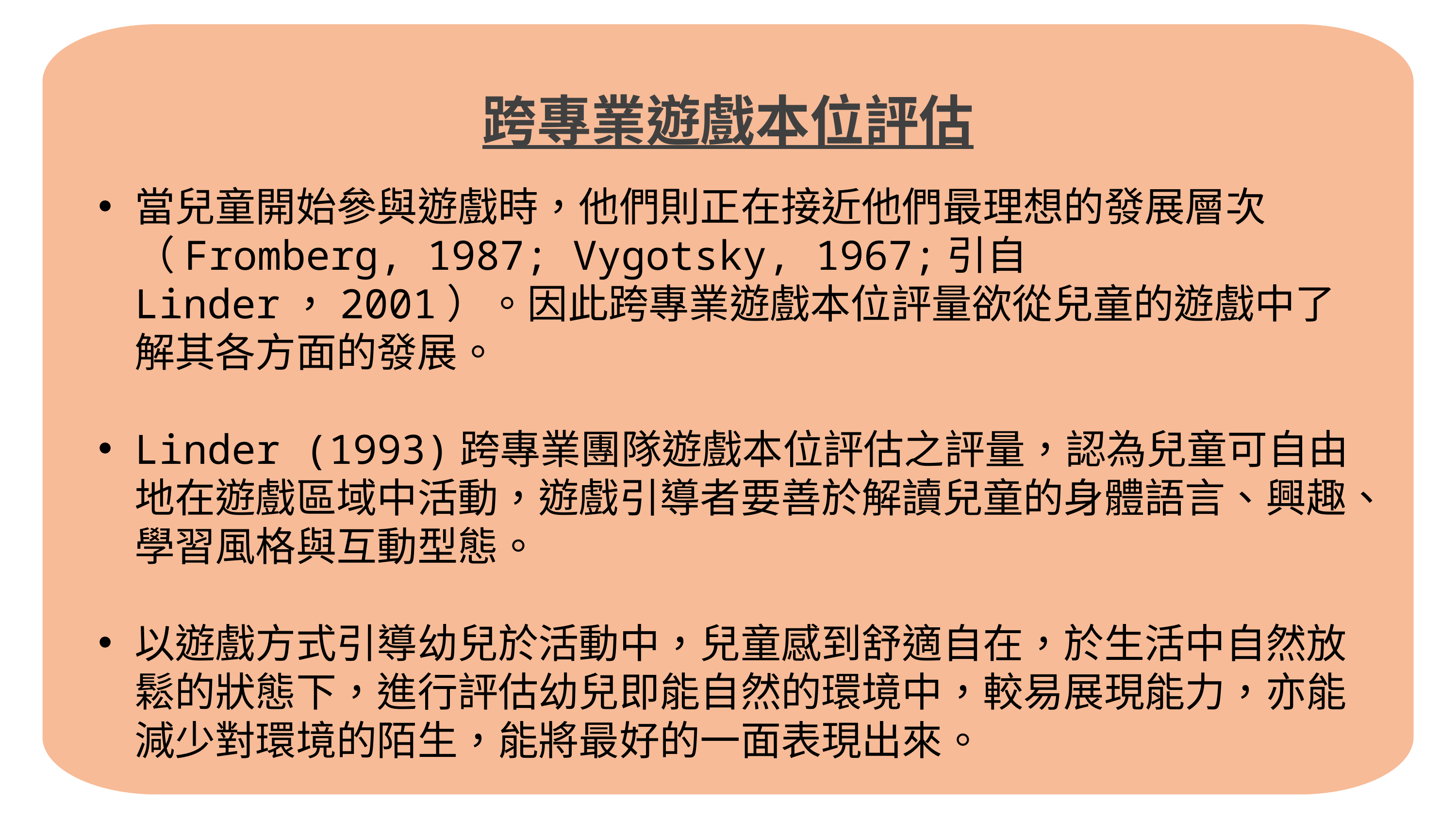

跨專業遊戲本位評估

當兒童開始參與遊戲時，他們則正在接近他們最理想的發展層次（Fromberg, 1987; Vygotsky, 1967;引自 Linder，2001）。因此跨專業遊戲本位評量欲從兒童的遊戲中了解其各方面的發展。

Linder (1993)跨專業團隊遊戲本位評估之評量，認為兒童可自由地在遊戲區域中活動，遊戲引導者要善於解讀兒童的身體語言、興趣、學習風格與互動型態。

以遊戲方式引導幼兒於活動中，兒童感到舒適自在，於生活中自然放鬆的狀態下，進行評估幼兒即能自然的環境中，較易展現能力，亦能減少對環境的陌生，能將最好的一面表現出來。